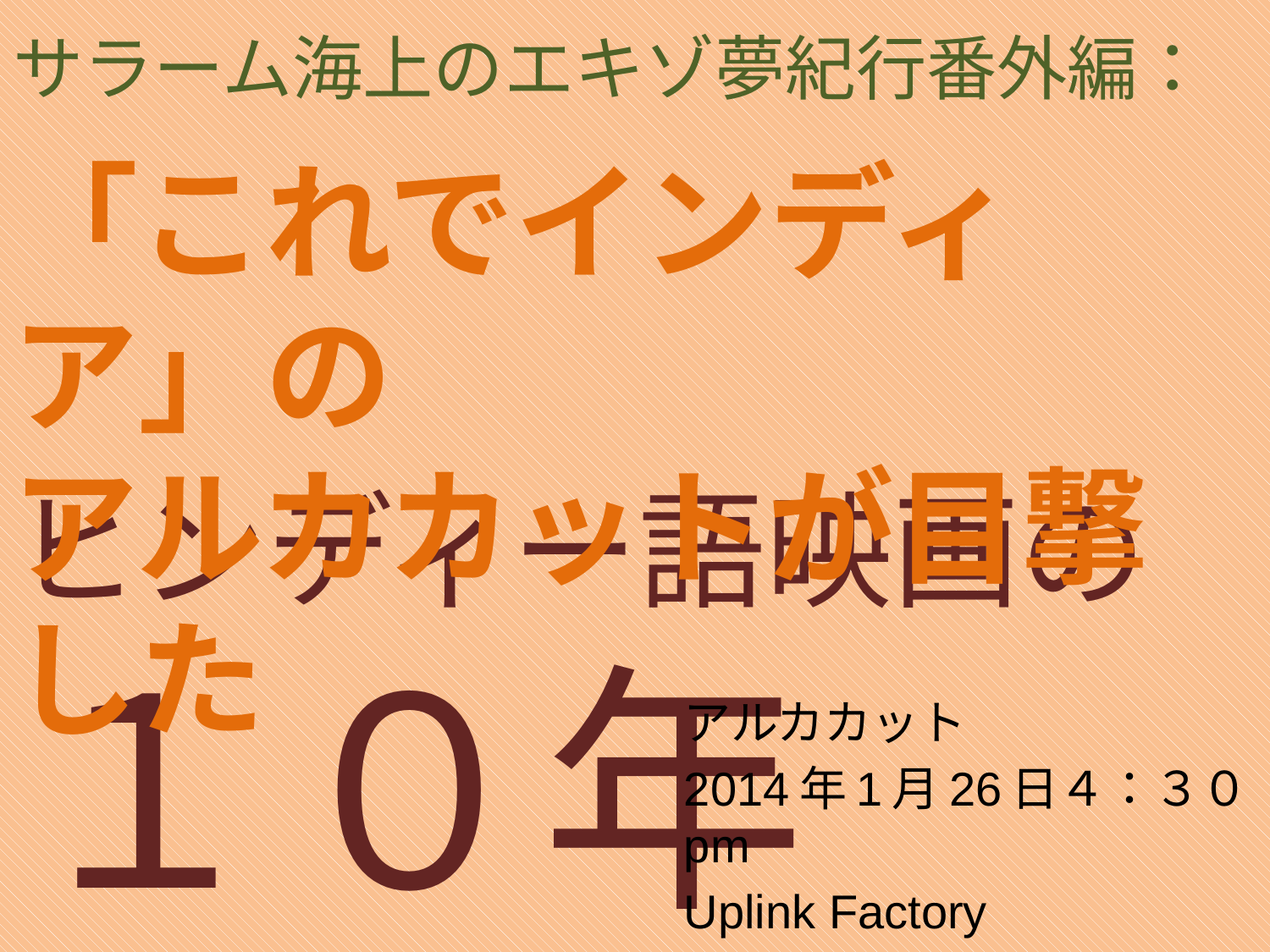

# サラーム海上のエキゾ夢紀行番外編：
「これでインディア」の
アルカカットが目撃した
ヒンディー語映画の
１０年
アルカカット
2014年1月26日４：３０pm
Uplink Factory